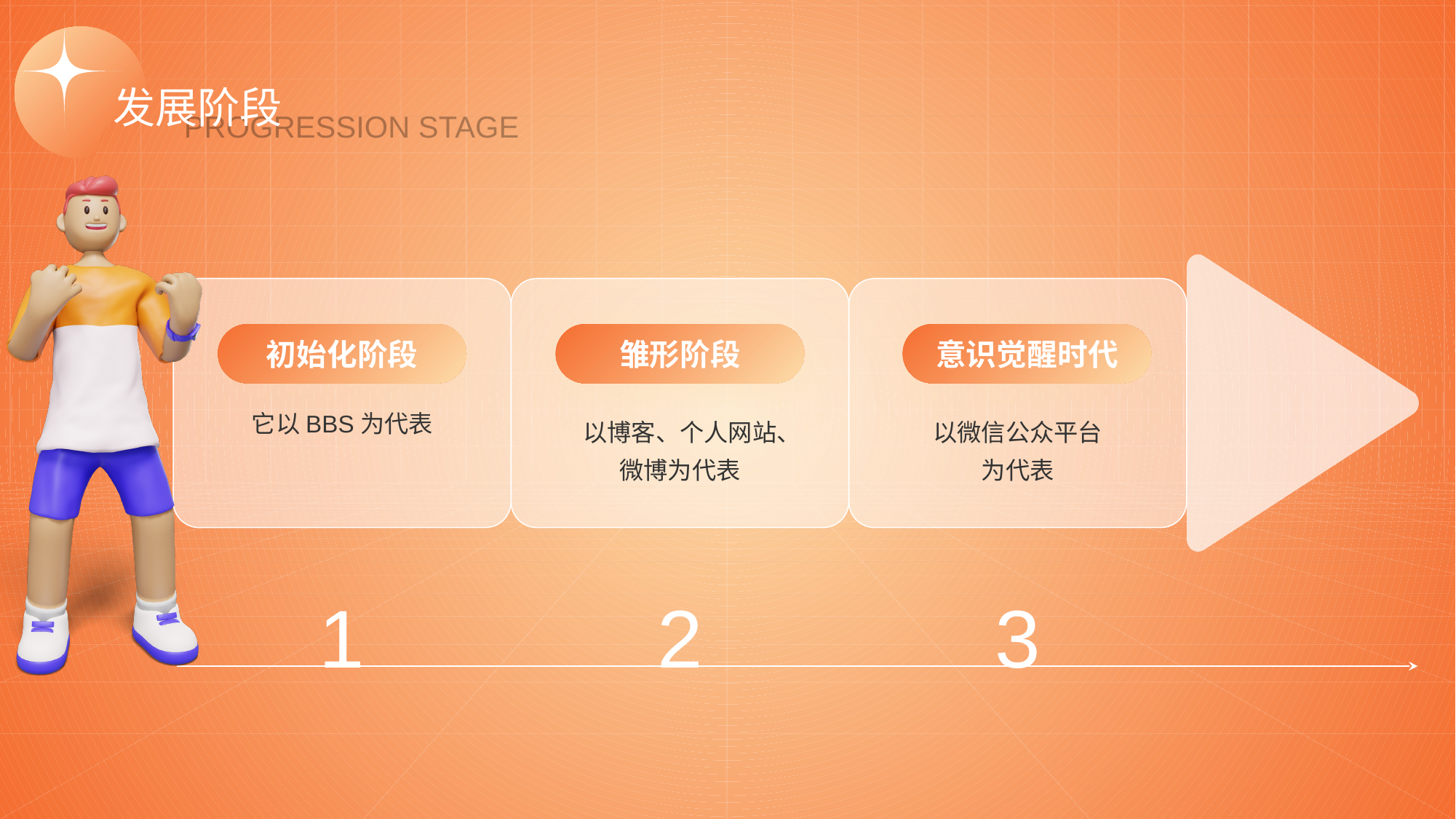

发展阶段
PROGRESSION STAGE
初始化阶段
雏形阶段
意识觉醒时代
它以BBS为代表
以博客、个人网站、微博为代表
以微信公众平台为代表
1
2
3